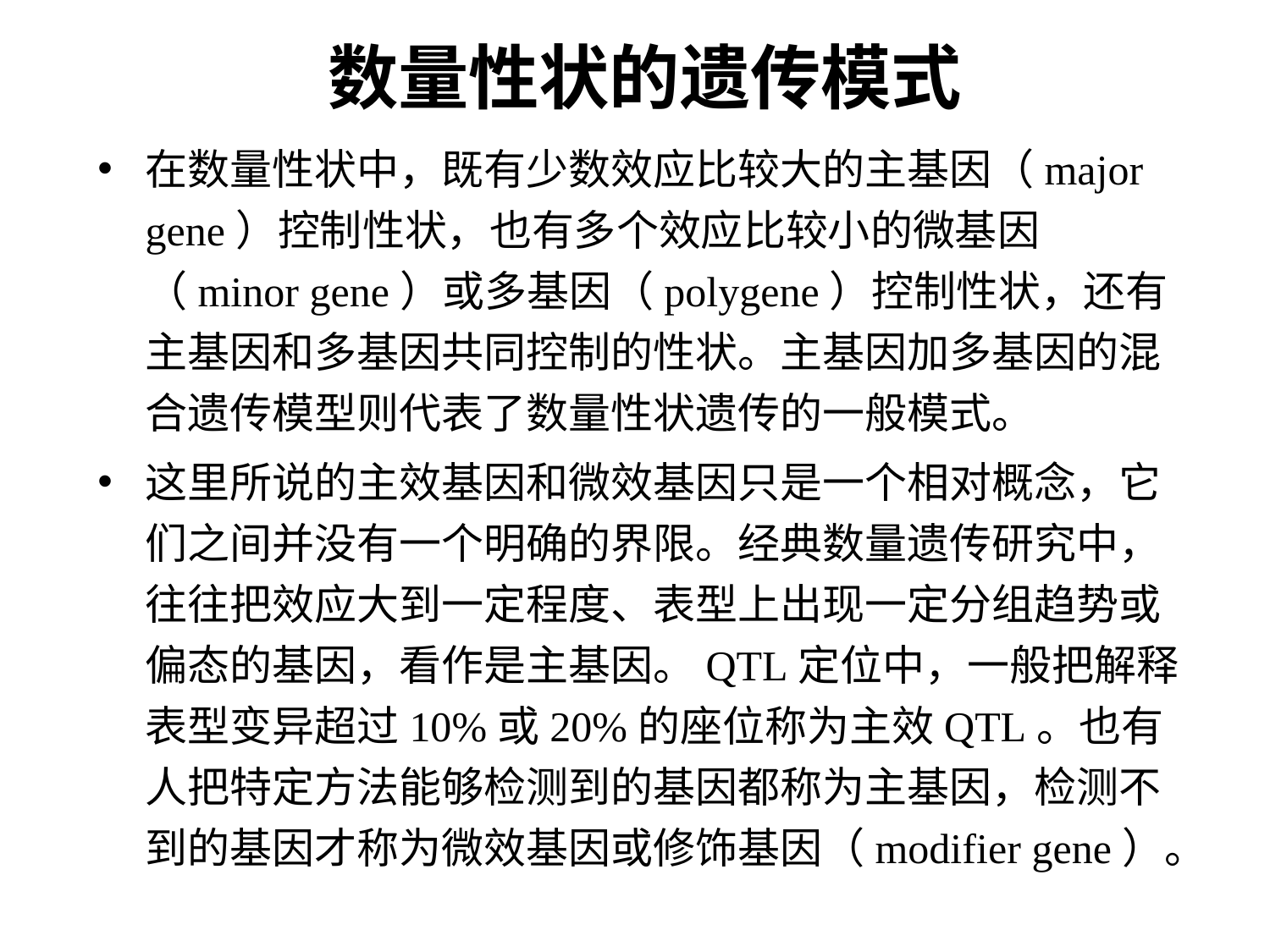

# 数量性状的遗传模式
在数量性状中，既有少数效应比较大的主基因（major gene）控制性状，也有多个效应比较小的微基因（minor gene）或多基因（polygene）控制性状，还有主基因和多基因共同控制的性状。主基因加多基因的混合遗传模型则代表了数量性状遗传的一般模式。
这里所说的主效基因和微效基因只是一个相对概念，它们之间并没有一个明确的界限。经典数量遗传研究中，往往把效应大到一定程度、表型上出现一定分组趋势或偏态的基因，看作是主基因。QTL定位中，一般把解释表型变异超过10%或20%的座位称为主效QTL。也有人把特定方法能够检测到的基因都称为主基因，检测不到的基因才称为微效基因或修饰基因（modifier gene）。